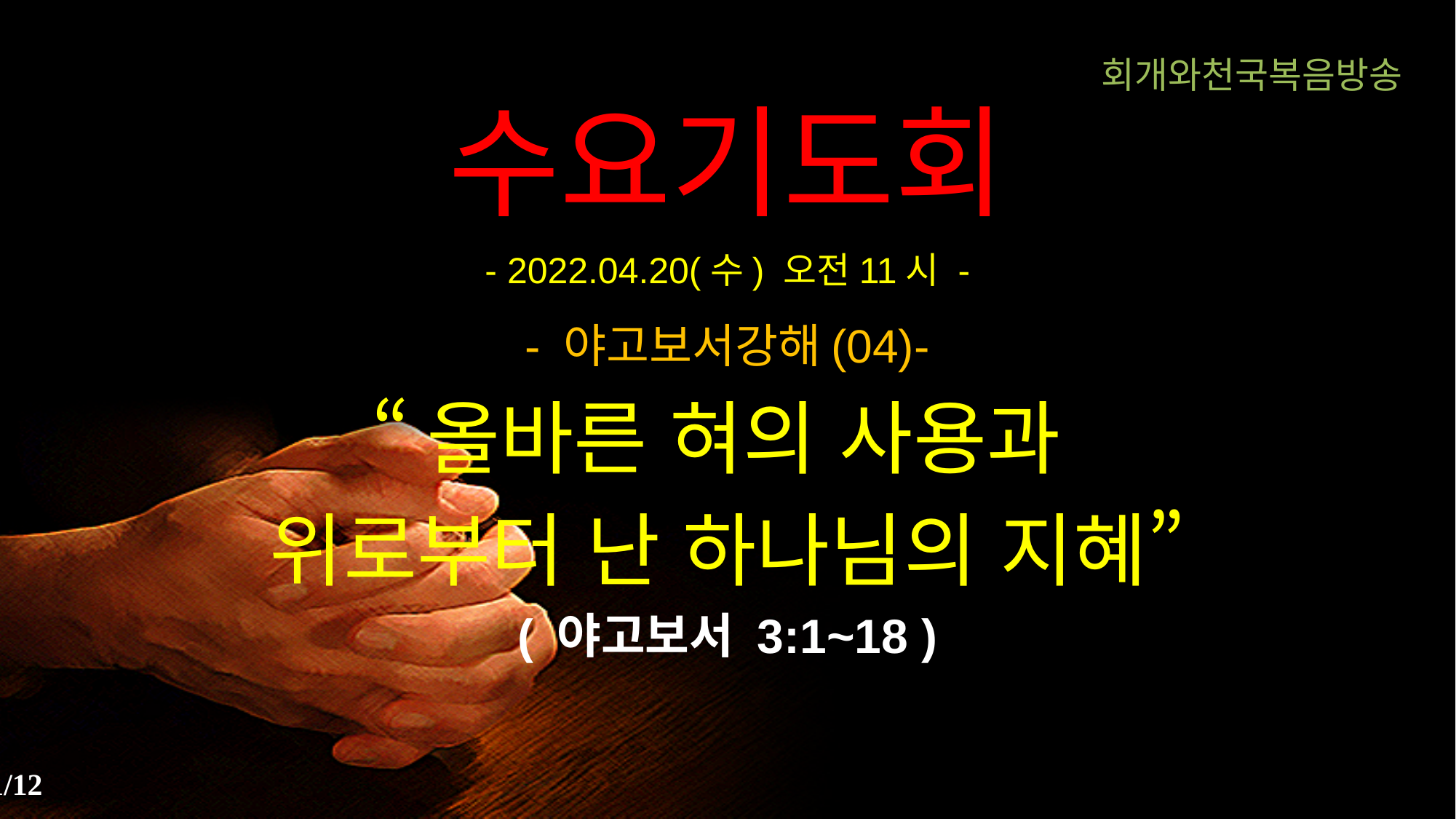

회개와천국복음방송
# 수요기도회
- 2022.04.20(수) 오전11시 -
- 야고보서강해(04)-
“올바른 혀의 사용과
위로부터 난 하나님의 지혜”
( 야고보서 3:1~18 )